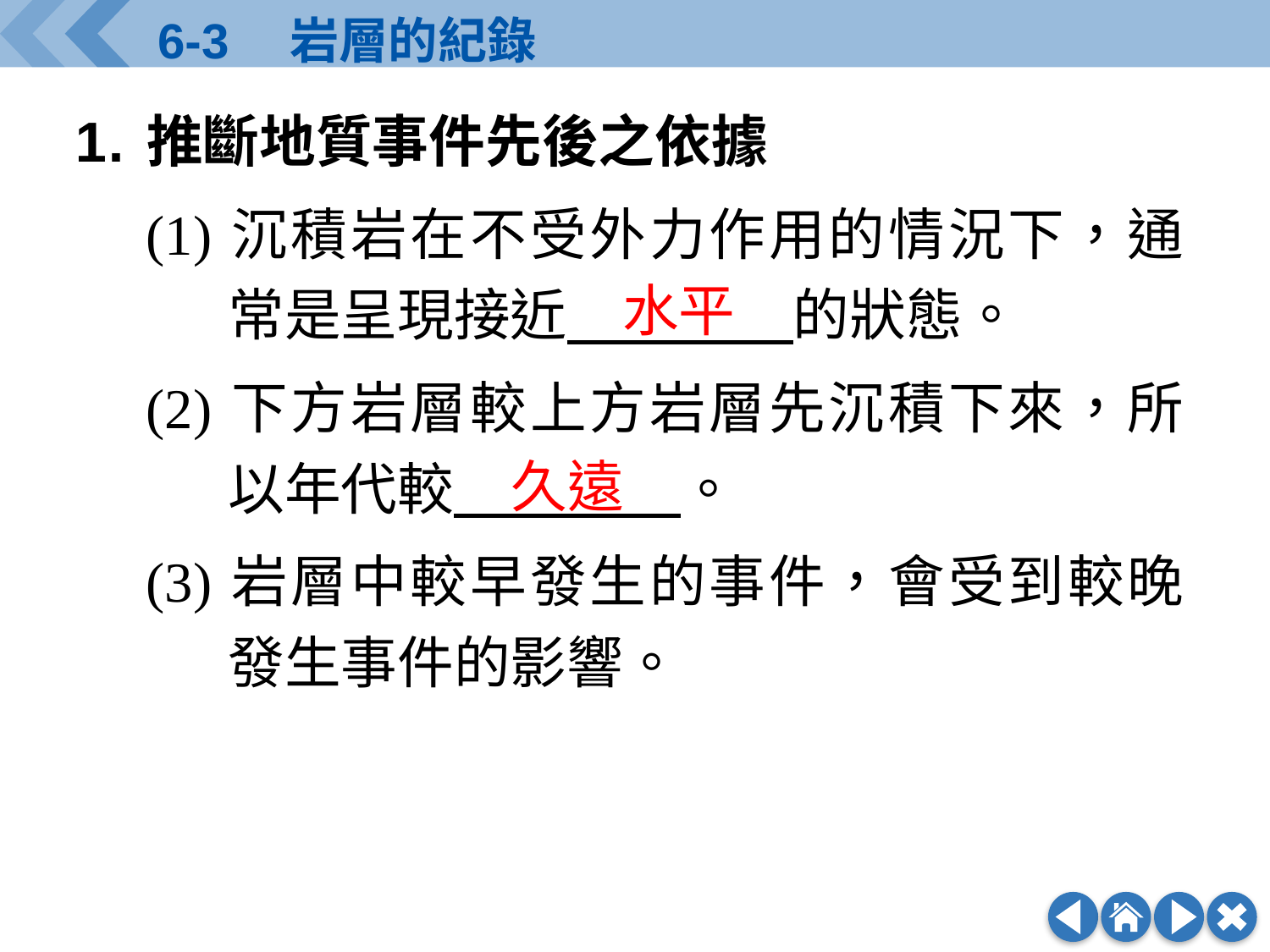

推斷地質事件先後之依據
(1)	沉積岩在不受外力作用的情況下，通常是呈現接近　　　　的狀態。
(2)	下方岩層較上方岩層先沉積下來，所以年代較　　　　。
(3)	岩層中較早發生的事件，會受到較晚發生事件的影響。
水平
久遠